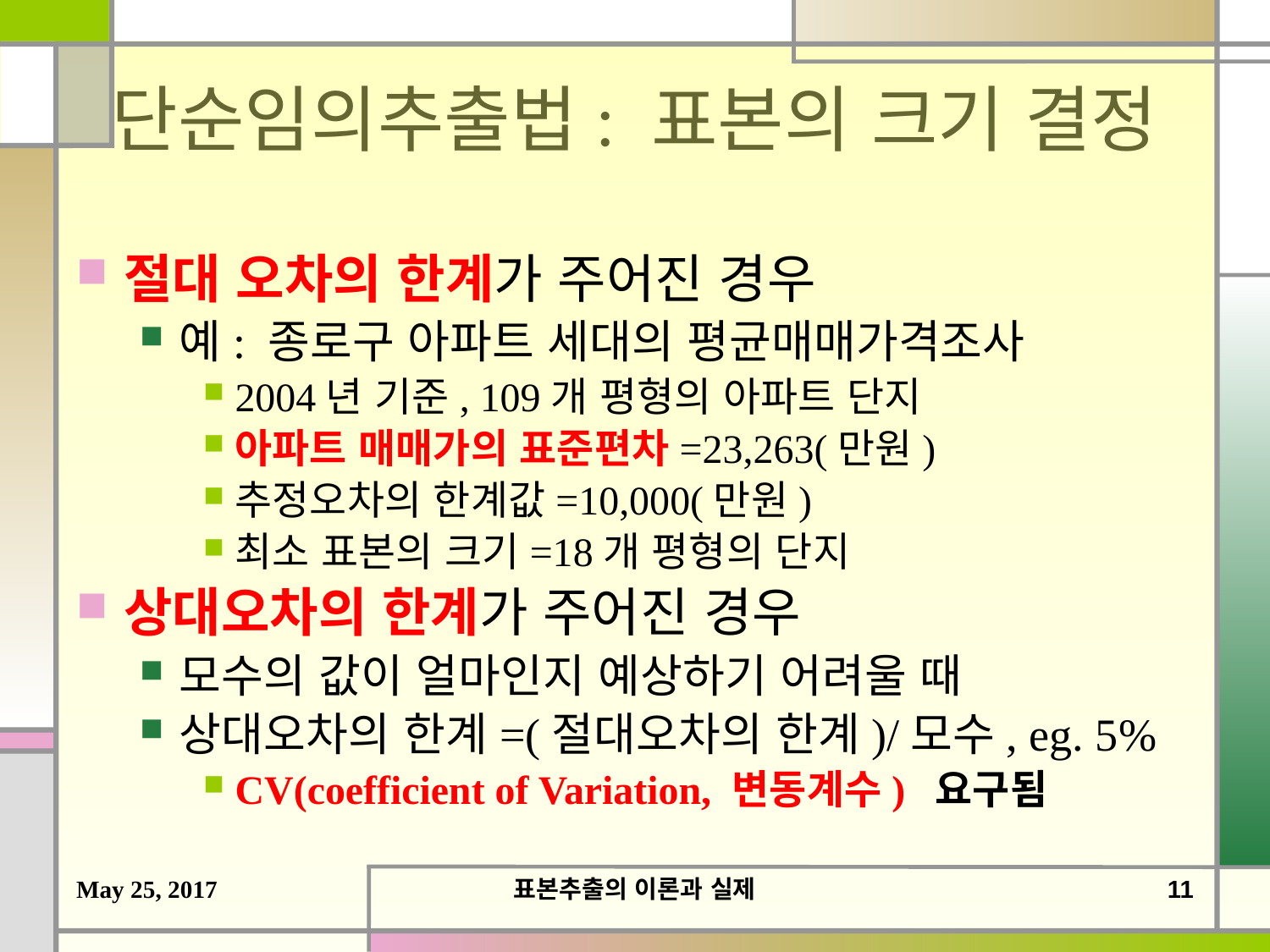

# 단순임의추출법: 표본의 크기 결정
절대 오차의 한계가 주어진 경우
예: 종로구 아파트 세대의 평균매매가격조사
2004년 기준, 109개 평형의 아파트 단지
아파트 매매가의 표준편차=23,263(만원)
추정오차의 한계값=10,000(만원)
최소 표본의 크기=18개 평형의 단지
상대오차의 한계가 주어진 경우
모수의 값이 얼마인지 예상하기 어려울 때
상대오차의 한계=(절대오차의 한계)/모수, eg. 5%
CV(coefficient of Variation, 변동계수)  요구됨
May 25, 2017
표본추출의 이론과 실제

11